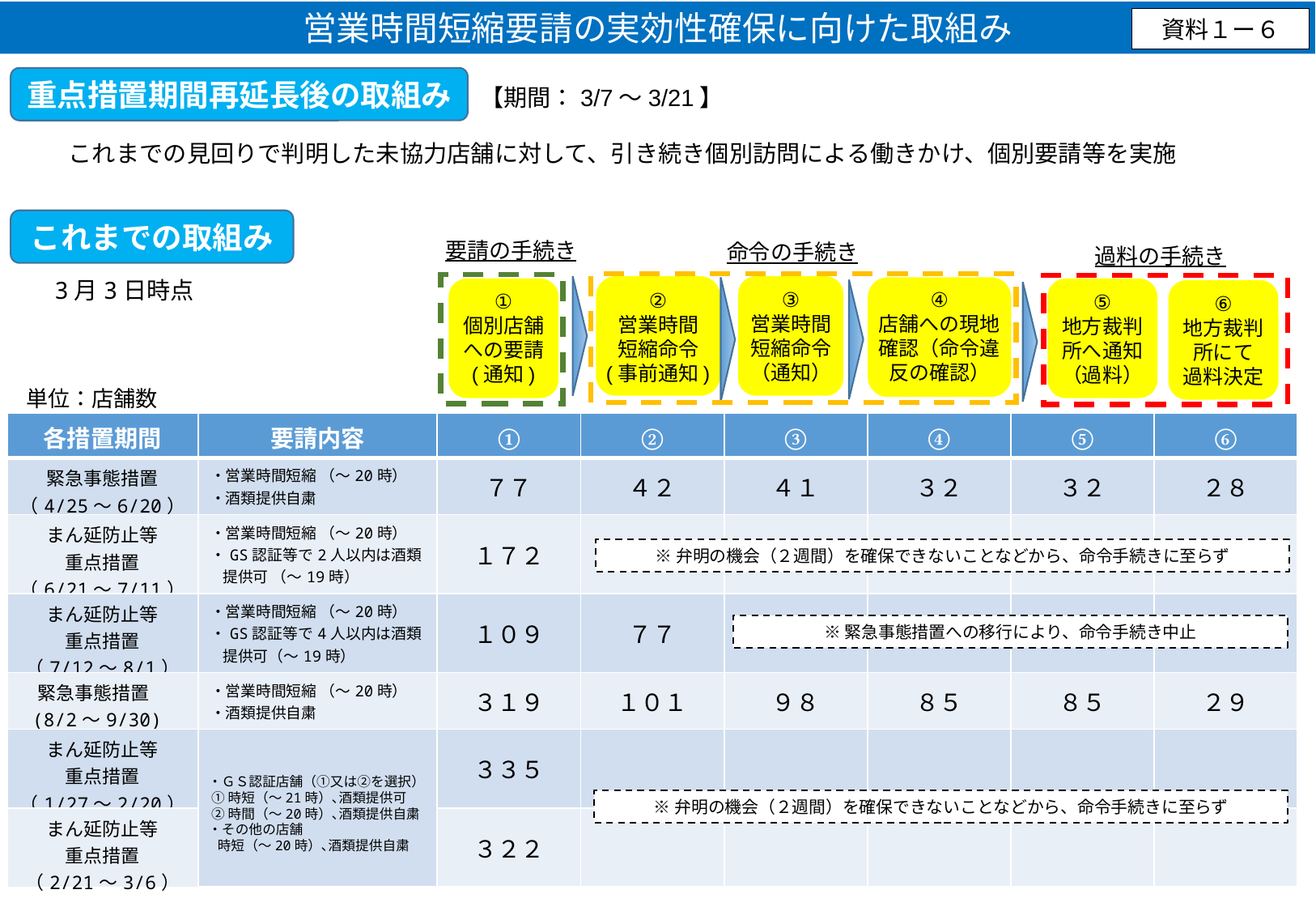

営業時間短縮要請の実効性確保に向けた取組み
資料１ー６
重点措置期間再延長後の取組み
【期間：3/7～3/21】
これまでの見回りで判明した未協力店舗に対して、引き続き個別訪問による働きかけ、個別要請等を実施
これまでの取組み
要請の手続き
命令の手続き
過料の手続き

②
営業時間
短縮命令
(事前通知)
③
営業時間短縮命令（通知）
④
店舗への現地確認（命令違反の確認）
⑤
地方裁判所へ通知
（過料）
①
個別店舗への要請
(通知)
⑥
地方裁判所にて
過料決定

3月3日時点
単位：店舗数
| 各措置期間 | 要請内容 | ① | ② | ③ | ④ | ⑤ | ⑥ |
| --- | --- | --- | --- | --- | --- | --- | --- |
| 緊急事態措置 （4/25～6/20） | ・営業時間短縮 （～20時） ・酒類提供自粛 | ７７ | ４２ | ４１ | ３２ | ３２ | ２８ |
| まん延防止等 重点措置 （6/21～7/11） | ・営業時間短縮 （～20時） ・GS認証等で2人以内は酒類提供可 （～19時） | １７２ |  |  |  |  |  |
| まん延防止等 重点措置 （7/12～8/1） | ・営業時間短縮 （～20時） ・GS認証等で4人以内は酒類提供可（～19時） | １０９ | ７７ |  |  |  |  |
| 緊急事態措置　 (8/2～9/30) | ・営業時間短縮 （～20時） ・酒類提供自粛 | ３１９ | １０１ | ９８ | ８５ | ８５ | ２９ |
| まん延防止等 重点措置 （1/27～2/20） |  | ３３５ |  |  |  |  |  |
| まん延防止等 重点措置 （2/21～3/6） |  | ３２２ |  |  |  |  |  |
※弁明の機会（２週間）を確保できないことなどから、命令手続きに至らず
※緊急事態措置への移行により、命令手続き中止
・ＧＳ認証店舗（①又は②を選択）
 ①時短（～21時）､酒類提供可
 ②時間（～20時）､酒類提供自粛
・その他の店舗
  時短（～20時）､酒類提供自粛
※弁明の機会（２週間）を確保できないことなどから、命令手続きに至らず